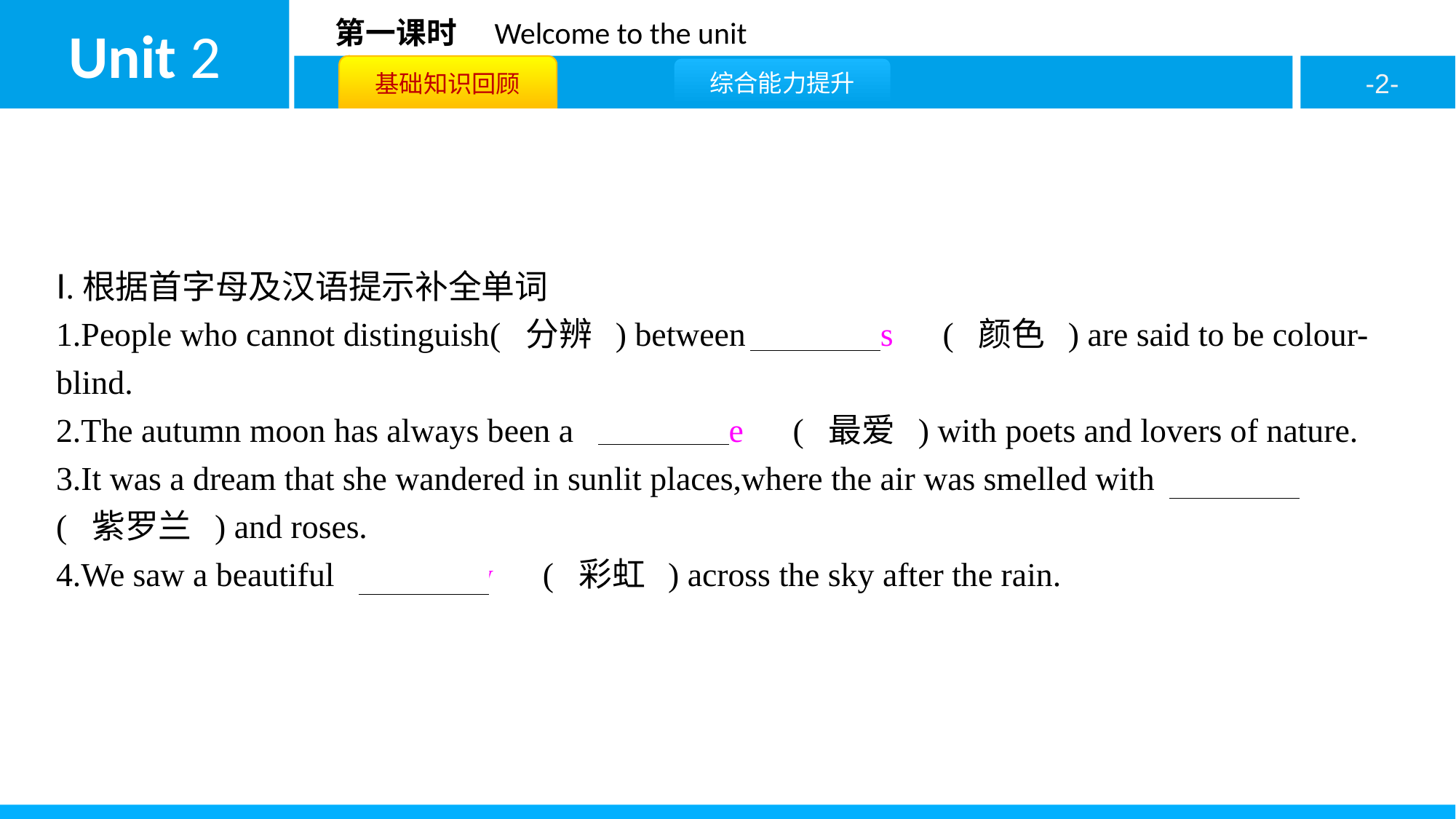

Ⅰ.根据首字母及汉语提示补全单词
1.People who cannot distinguish(  分辨  ) between　colours　(  颜色  ) are said to be colour-blind.
2.The autumn moon has always been a　favourite　(  最爱  ) with poets and lovers of nature.
3.It was a dream that she wandered in sunlit places,where the air was smelled with　violets　(  紫罗兰  ) and roses.
4.We saw a beautiful　rainbow　(  彩虹  ) across the sky after the rain.